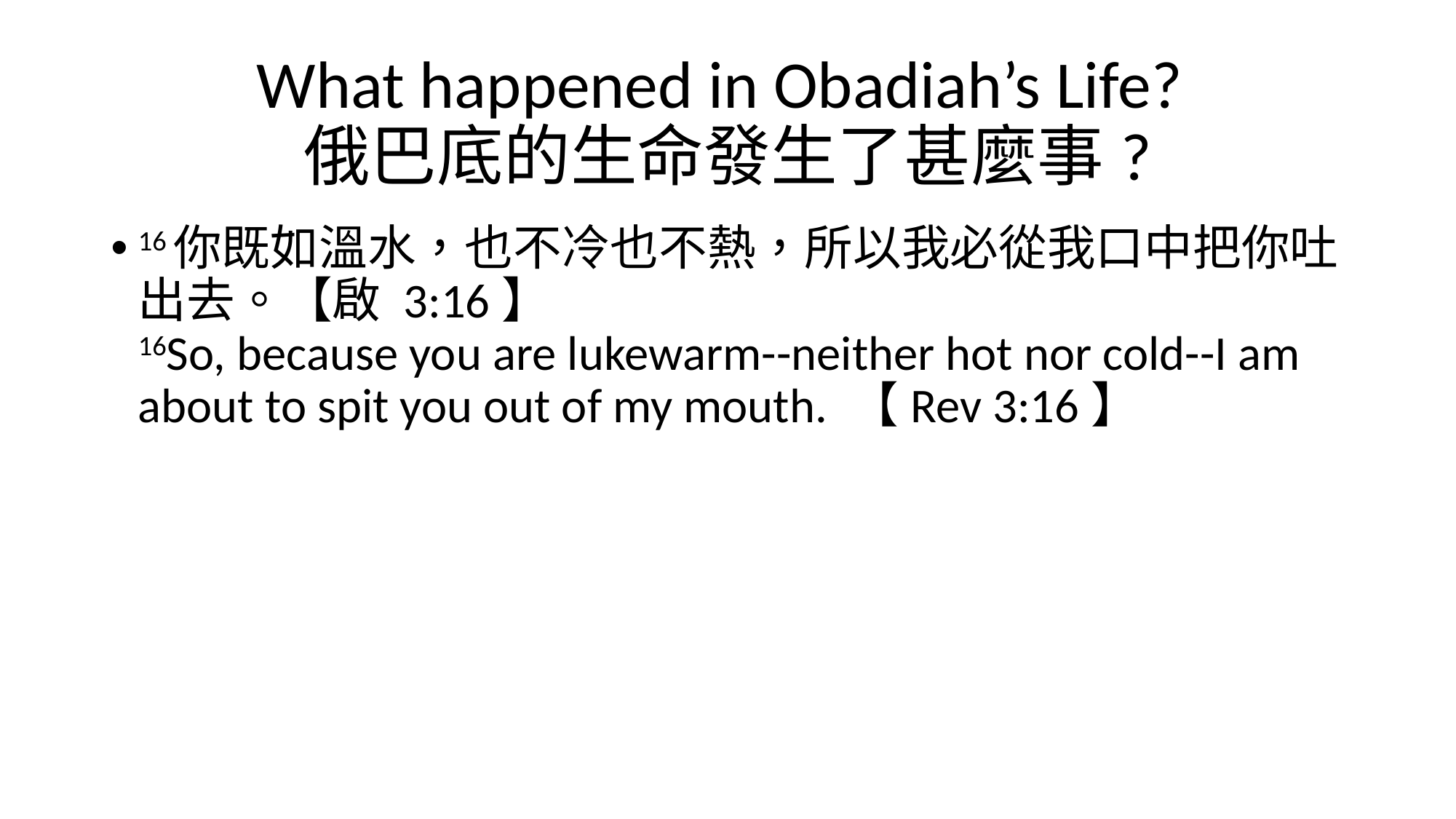

# What happened in Obadiah’s Life? 俄巴底的生命發生了甚麼事?
16你既如溫水，也不冷也不熱，所以我必從我口中把你吐出去。【啟 3:16】
16So, because you are lukewarm--neither hot nor cold--I am about to spit you out of my mouth. 【Rev 3:16】